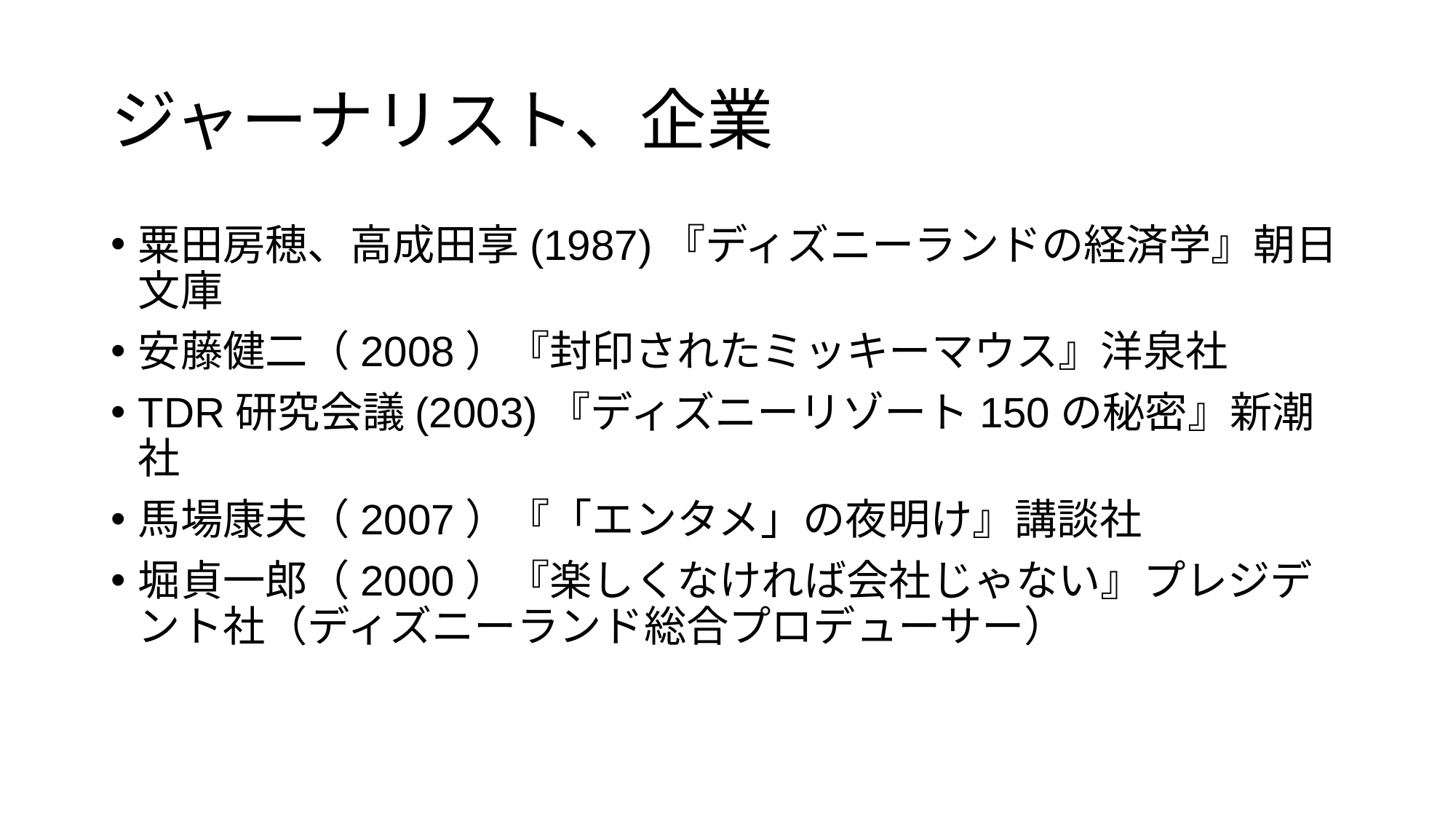

# ジャーナリスト、企業
粟田房穂、高成田享(1987)『ディズニーランドの経済学』朝日文庫
安藤健二（2008）『封印されたミッキーマウス』洋泉社
TDR研究会議(2003)『ディズニーリゾート150の秘密』新潮社
馬場康夫（2007）『「エンタメ」の夜明け』講談社
堀貞一郎（2000）『楽しくなければ会社じゃない』プレジデント社（ディズニーランド総合プロデューサー）